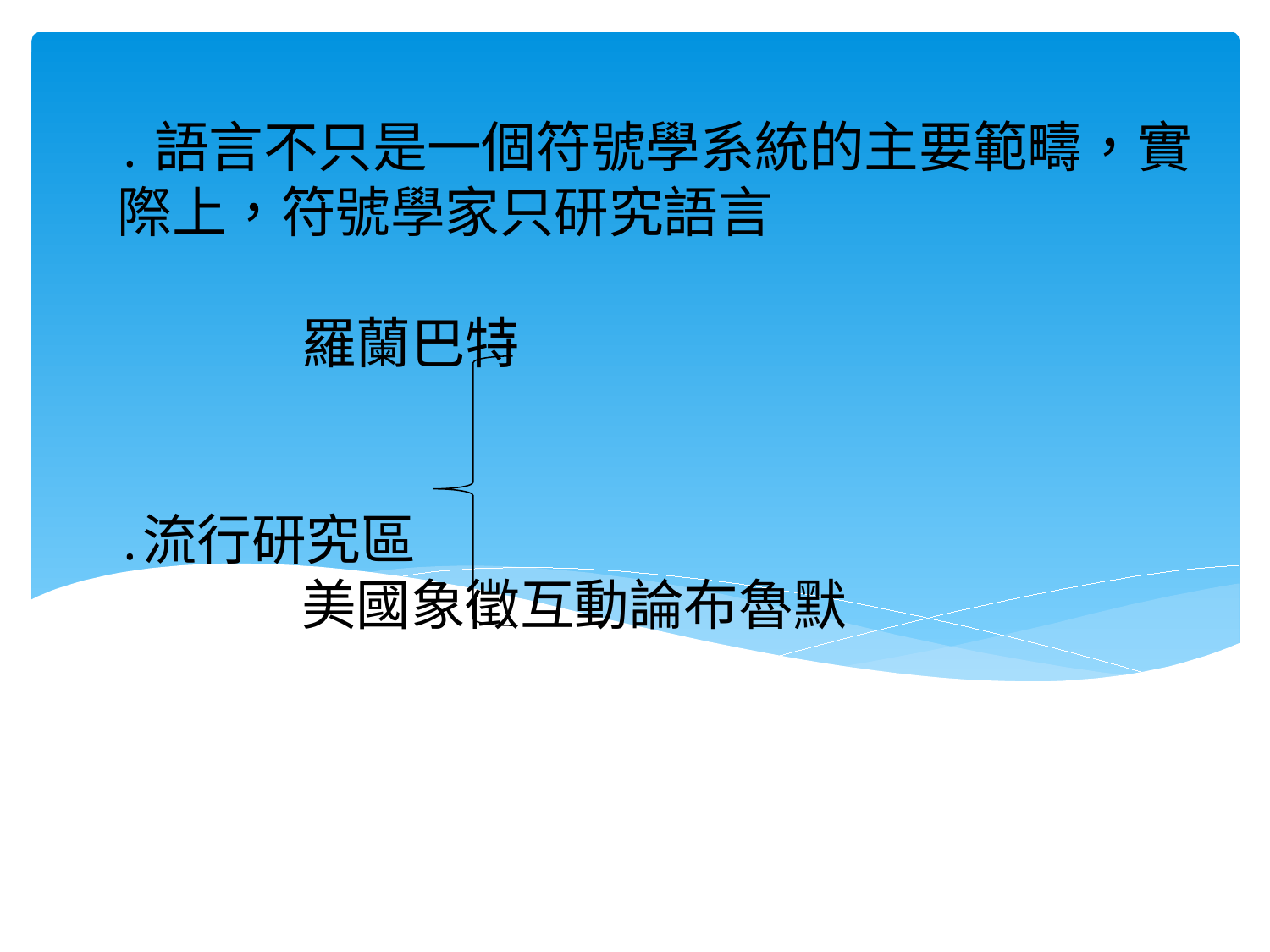

# ․語言不只是一個符號學系統的主要範疇，實際上，符號學家只研究語言 　　　　　　　　 羅蘭巴特 ․流行研究區 美國象徵互動論布魯默